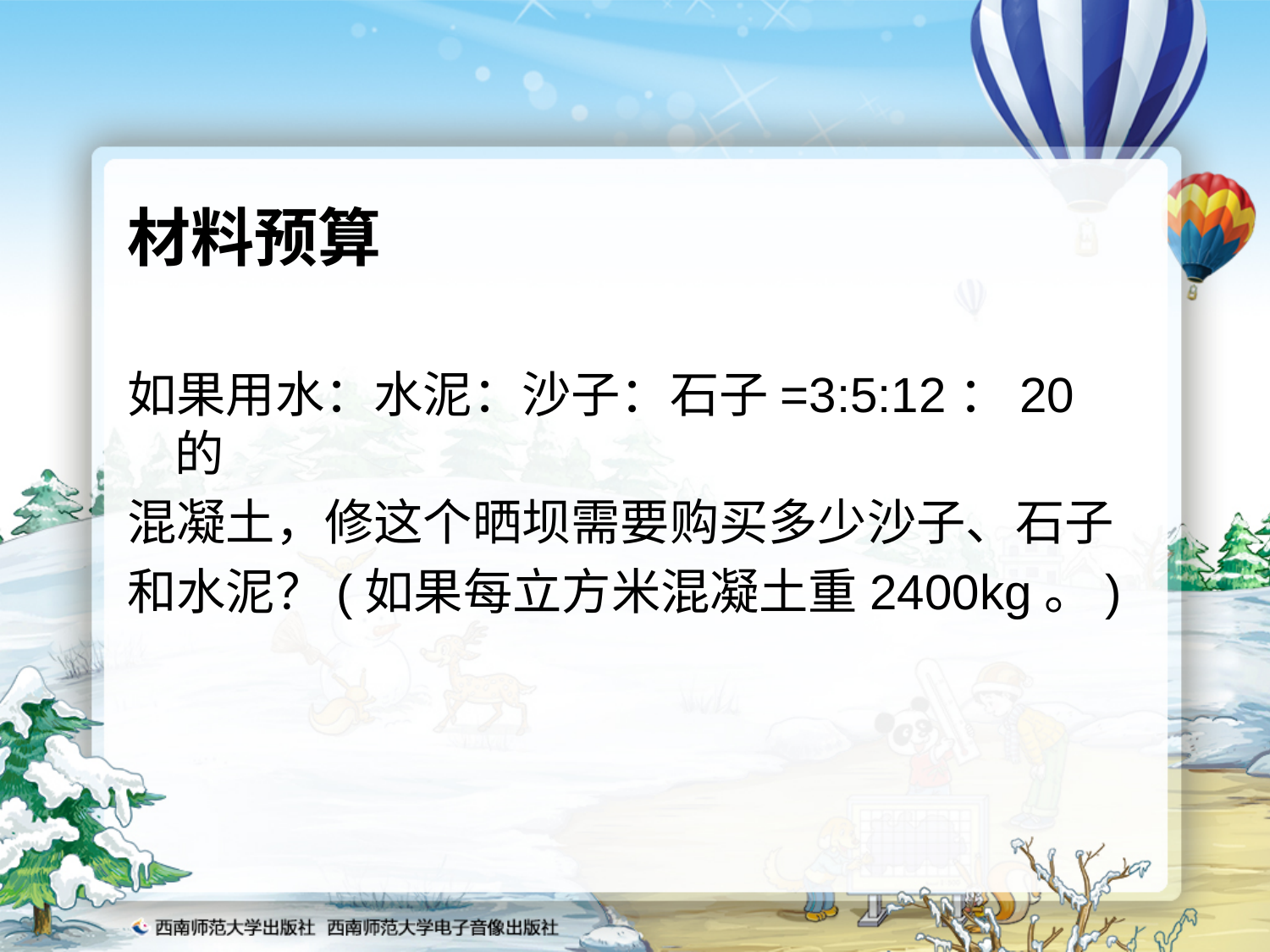

#
材料预算

如果用水：水泥：沙子：石子=3:5:12：20的
混凝土，修这个晒坝需要购买多少沙子、石子
和水泥？(如果每立方米混凝土重2400kg。)